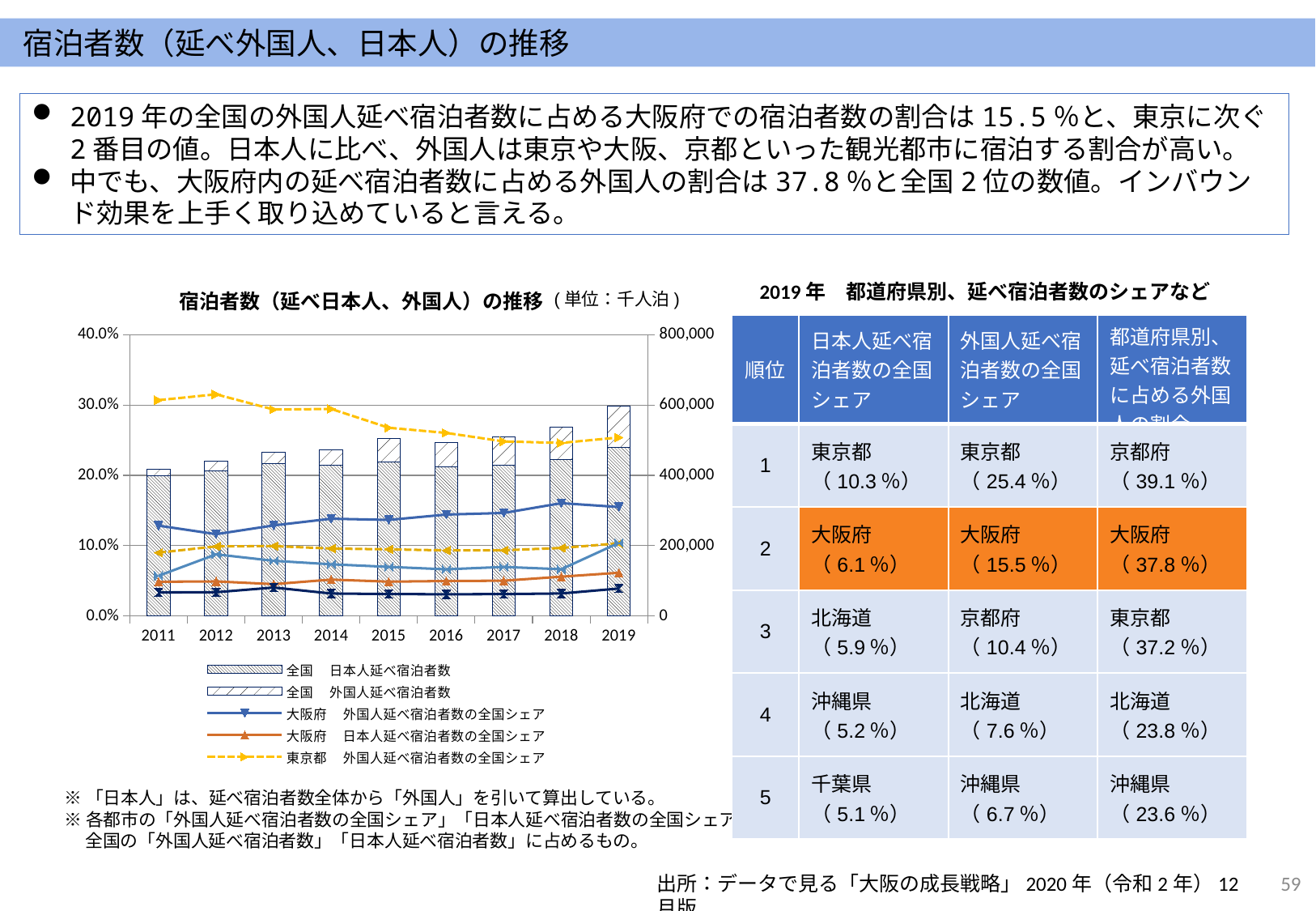

宿泊者数（延べ外国人、日本人）の推移
P36　宿泊者数の推移 宿泊者数（延べ、外国人、日本人）の推移
2019年の全国の外国人延べ宿泊者数に占める大阪府での宿泊者数の割合は15.5％と、東京に次ぐ2番目の値。日本人に比べ、外国人は東京や大阪、京都といった観光都市に宿泊する割合が高い。
中でも、大阪府内の延べ宿泊者数に占める外国人の割合は37.8％と全国2位の数値。インバウンド効果を上手く取り込めていると言える。
2019年　都道府県別、延べ宿泊者数のシェアなど
宿泊者数（延べ日本人、外国人）の推移
(単位：千人泊)
| 順位 | 日本人延べ宿泊者数の全国シェア | 外国人延べ宿泊者数の全国シェア | 都道府県別、延べ宿泊者数に占める外国人の割合 |
| --- | --- | --- | --- |
| 1 | 東京都 （10.3％） | 東京都 （25.4％） | 京都府 （39.1％） |
| 2 | 大阪府 （6.1％） | 大阪府 （15.5％） | 大阪府 （37.8％） |
| 3 | 北海道 （5.9％） | 京都府 （10.4％） | 東京都 （37.2％） |
| 4 | 沖縄県 （5.2％） | 北海道 （7.6％） | 北海道 （23.8％） |
| 5 | 千葉県 （5.1％） | 沖縄県 （6.7％） | 沖縄県 （23.6％） |

### Chart

| Category | 全国 | 全国 | 大阪府 | 大阪府 | 東京都 | 東京都 | 京都府 | 京都府 |
|---|---|---|---|---|---|---|---|---|
| 2011 | 398818.76 | 18415.69 | 0.12844427767843616 | 0.04864174393401153 | 0.30690188638058097 | 0.08995692680053466 | 0.05716538451722417 | 0.033479794180193534 |
| 2012 | 413180.78 | 26314.34 | 0.11631870683437243 | 0.049089335665613486 | 0.31510347589945253 | 0.09898362164861588 | 0.08760128507878215 | 0.03372756109323381 |
| 2013 | 432397.64 | 33495.73 | 0.12880746292139325 | 0.04525216650118627 | 0.2934986041504395 | 0.09942956672936512 | 0.07839446998169618 | 0.04038326851182629 |
| 2014 | 428677.35 | 44824.6 | 0.13832047581015783 | 0.051715095280868005 | 0.2943754099311539 | 0.09579120520363392 | 0.07341972934504715 | 0.031948853840773256 |
| 2015 | 438463.77 | 65614.6 | 0.13664138773992374 | 0.0488077042260527 | 0.2676323562134037 | 0.09471097235696349 | 0.0697812681933594 | 0.031191539497094595 |
| 2016 | 423096.22 | 69388.94 | 0.14424243978939583 | 0.049637975966790725 | 0.260271449599893 | 0.09325299573699808 | 0.06633348196412858 | 0.030836224440861232 |
| 2017 | 429906.27 | 79690.59 | 0.14646697935101247 | 0.05010496822947011 | 0.2481584086653142 | 0.09344776478835723 | 0.0697244179017874 | 0.031088962717384885 |
| 2018 | 443726.26 | 94275.24 | 0.160425367254435 | 0.055831336193625326 | 0.24602992259685574 | 0.09671397406139541 | 0.06648352207854363 | 0.03196337760131663 |
| 2019 | 480265.0 | 115656.0 | 0.15499512132278082 | 0.06142719543265612 | 0.2537746522348319 | 0.10334098167818263 | 0.10397224190457334 | 0.0389878607260119 |
※「日本人」は、延べ宿泊者数全体から「外国人」を引いて算出している。
※各都市の「外国人延べ宿泊者数の全国シェア」「日本人延べ宿泊者数の全国シェア」は、
　 全国の「外国人延べ宿泊者数」「日本人延べ宿泊者数」に占めるもの。
59
出所：データで見る「大阪の成長戦略」2020年（令和2年）12月版